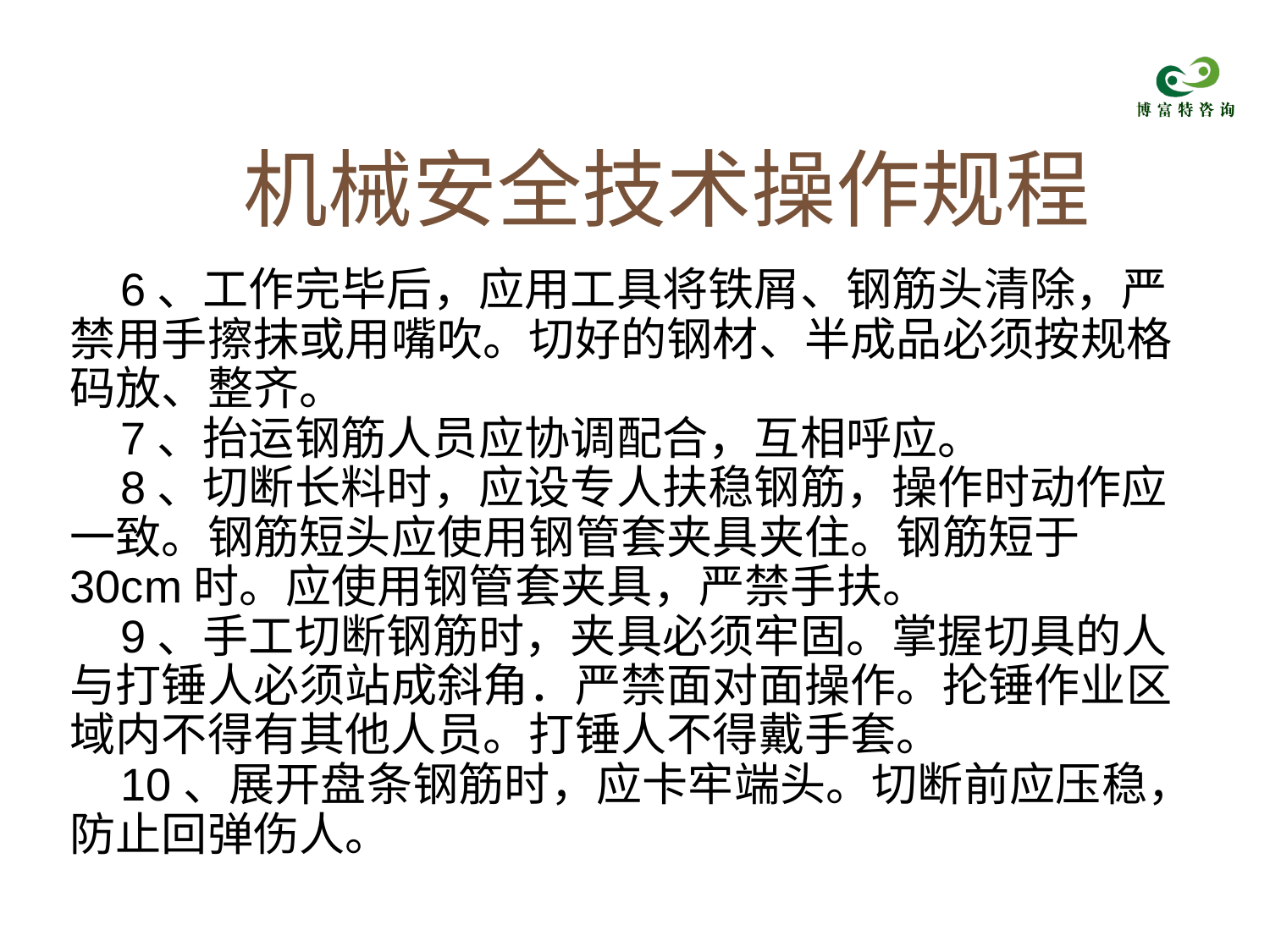

机械安全技术操作规程
    6、工作完毕后，应用工具将铁屑、钢筋头清除，严禁用手擦抹或用嘴吹。切好的钢材、半成品必须按规格码放、整齐。
    7、抬运钢筋人员应协调配合，互相呼应。
    8、切断长料时，应设专人扶稳钢筋，操作时动作应一致。钢筋短头应使用钢管套夹具夹住。钢筋短于30cm时。应使用钢管套夹具，严禁手扶。
    9、手工切断钢筋时，夹具必须牢固。掌握切具的人与打锤人必须站成斜角．严禁面对面操作。抡锤作业区域内不得有其他人员。打锤人不得戴手套。
    10、展开盘条钢筋时，应卡牢端头。切断前应压稳，防止回弹伤人。